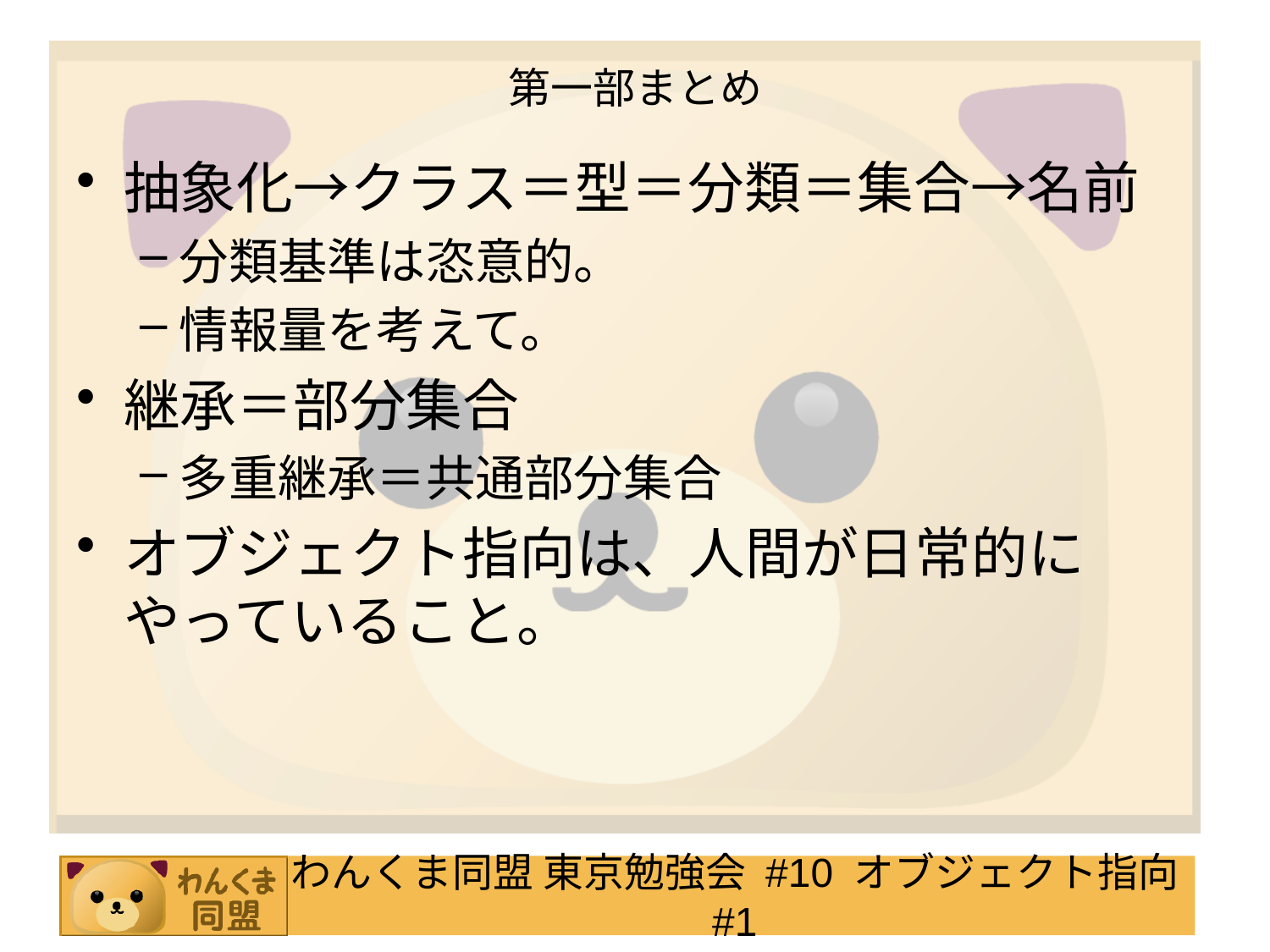

# 第一部まとめ
抽象化→クラス＝型＝分類＝集合→名前
分類基準は恣意的。
情報量を考えて。
継承＝部分集合
多重継承＝共通部分集合
オブジェクト指向は、人間が日常的にやっていること。